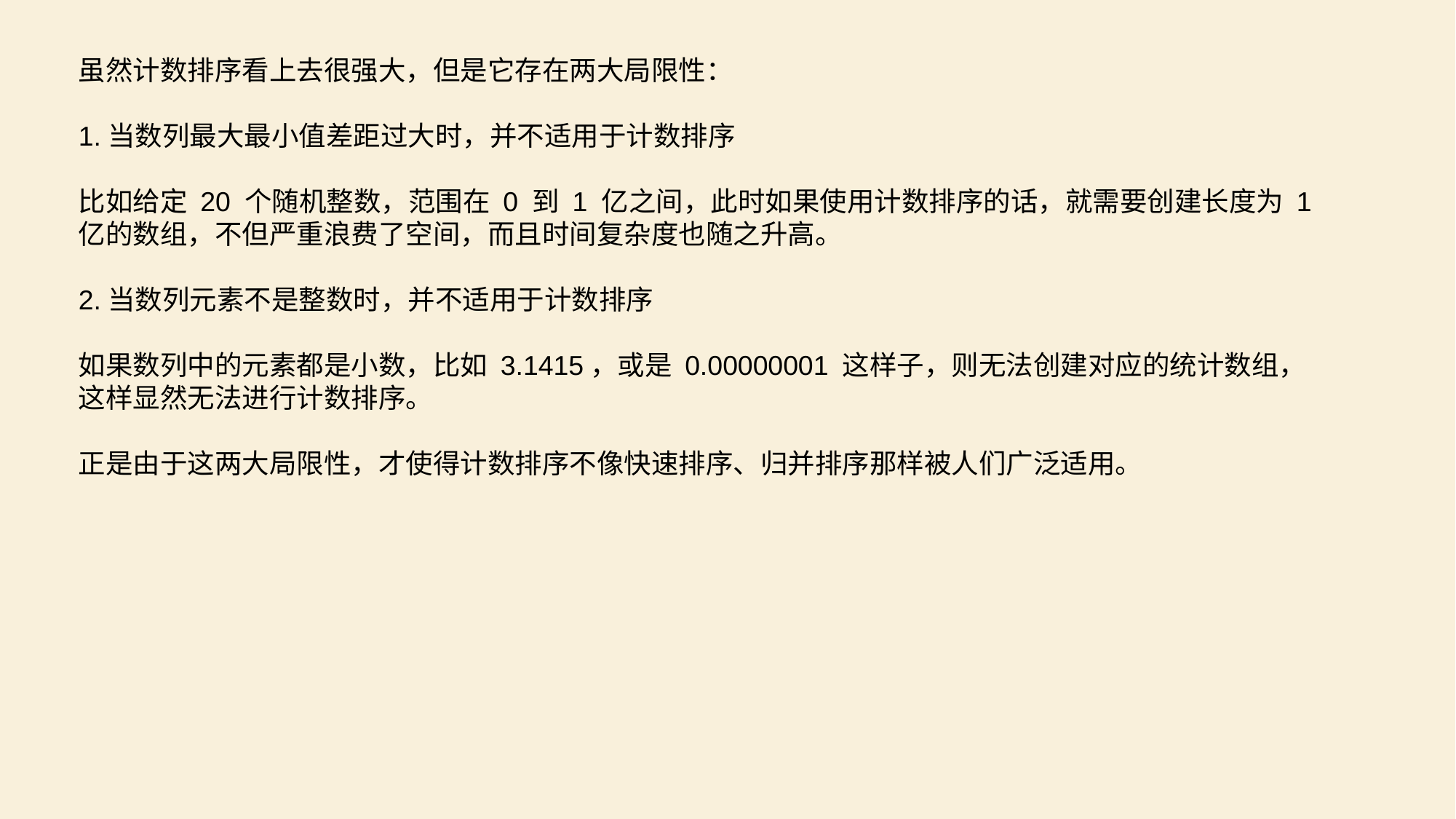

虽然计数排序看上去很强大，但是它存在两大局限性：

1.当数列最大最小值差距过大时，并不适用于计数排序

比如给定 20 个随机整数，范围在 0 到 1 亿之间，此时如果使用计数排序的话，就需要创建长度为 1 亿的数组，不但严重浪费了空间，而且时间复杂度也随之升高。

2.当数列元素不是整数时，并不适用于计数排序

如果数列中的元素都是小数，比如 3.1415，或是 0.00000001 这样子，则无法创建对应的统计数组，这样显然无法进行计数排序。

正是由于这两大局限性，才使得计数排序不像快速排序、归并排序那样被人们广泛适用。